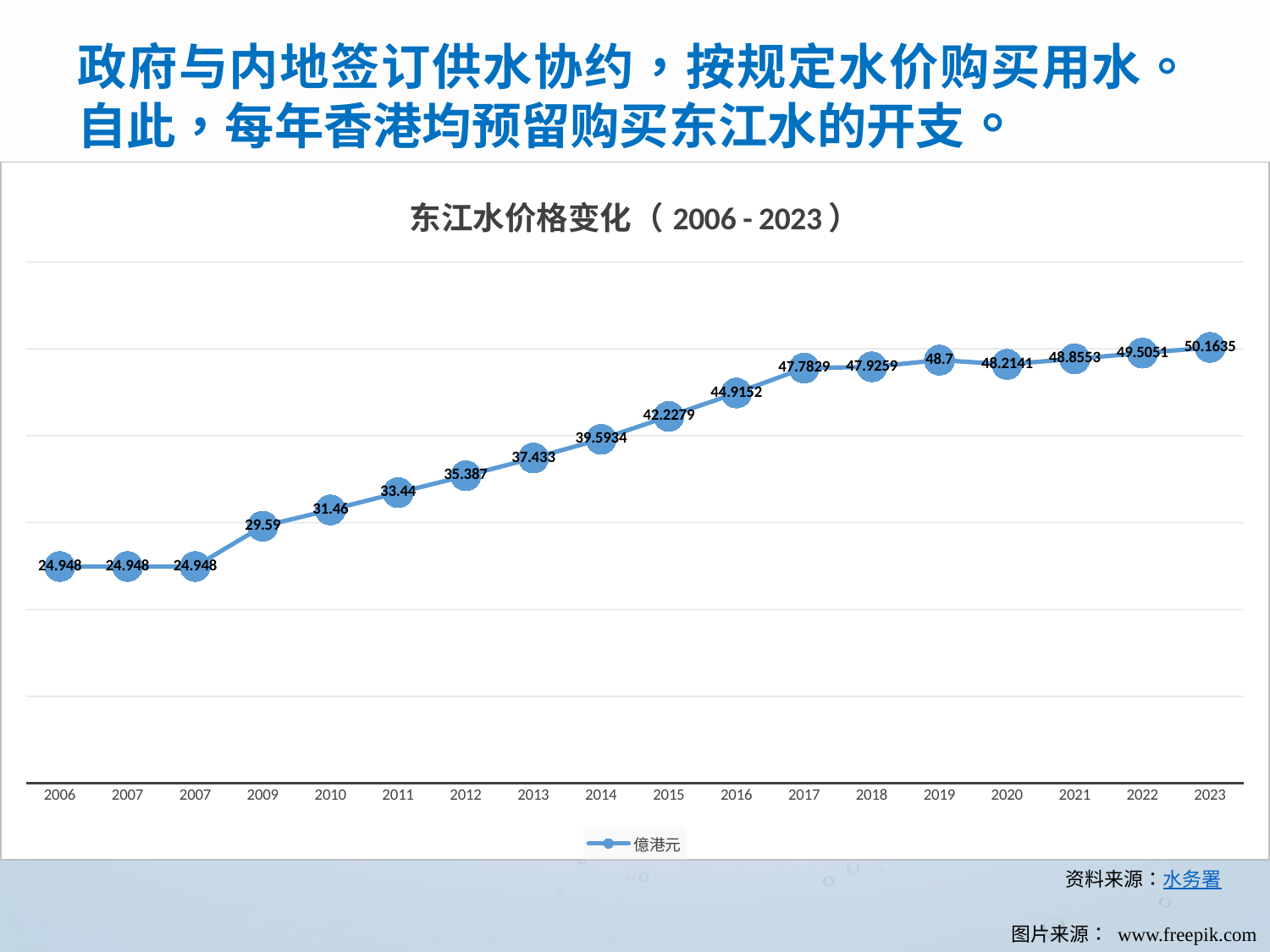

# 政府与内地签订供水协约，按规定水价购买用水。自此，每年香港均预留购买东江水的开支。

### Chart: 东江水价格变化（2006 - 2023）

| Category | 億港元 |
|---|---|
| 2006 | 24.948 |
| 2007 | 24.948 |
| 2007 | 24.948 |
| 2009 | 29.59 |
| 2010 | 31.46 |
| 2011 | 33.44 |
| 2012 | 35.387 |
| 2013 | 37.433 |
| 2014 | 39.5934 |
| 2015 | 42.2279 |
| 2016 | 44.9152 |
| 2017 | 47.7829 |
| 2018 | 47.9259 |
| 2019 | 48.7 |
| 2020 | 48.2141 |
| 2021 | 48.8553 |
| 2022 | 49.5051 |
| 2023 | 50.1635 |
资料来源：水务署
图片来源： www.freepik.com